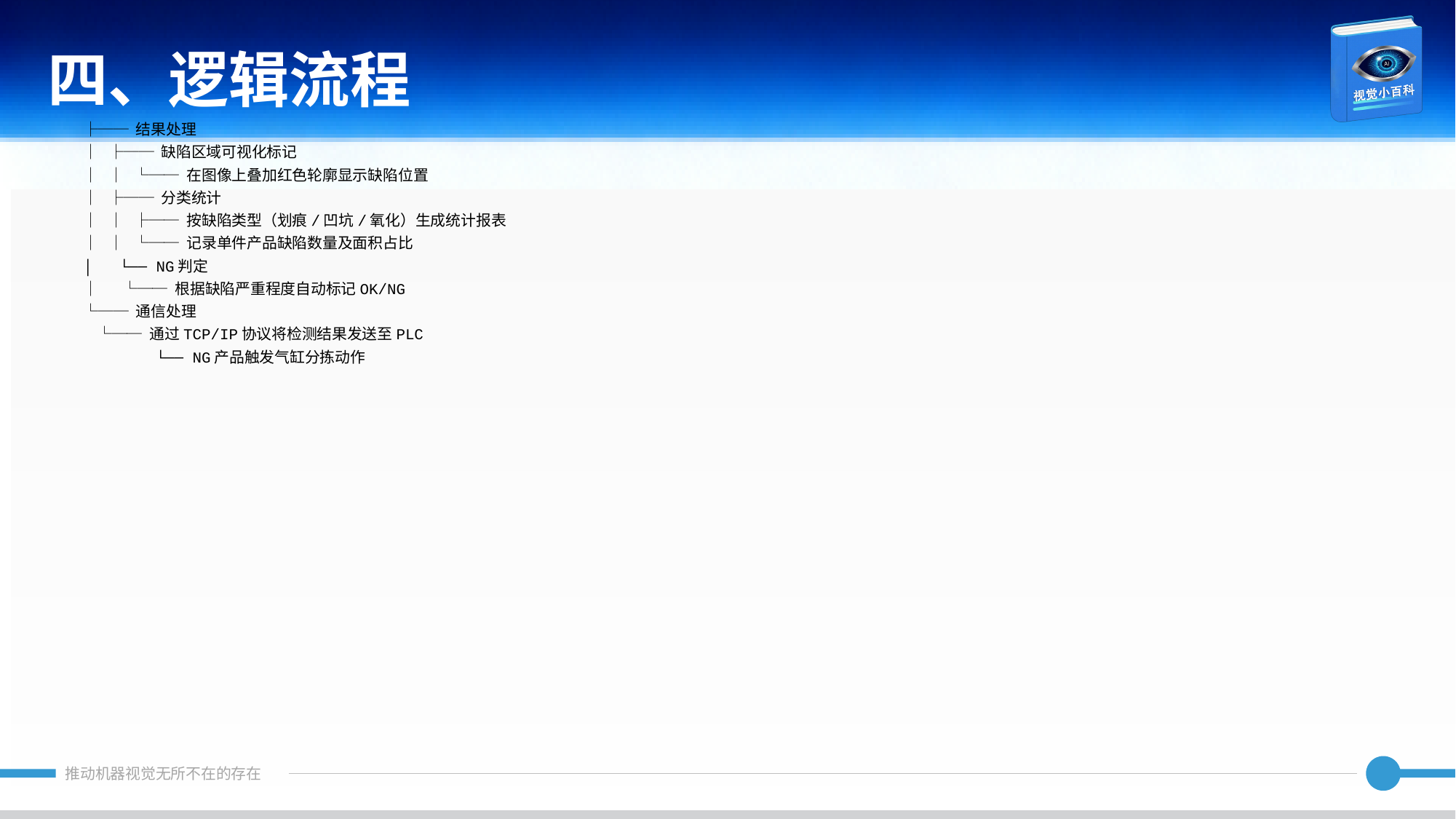

四、逻辑流程

├── 结果处理
│   ├── 缺陷区域可视化标记
│   │   └── 在图像上叠加红色轮廓显示缺陷位置
│   ├── 分类统计
│   │   ├── 按缺陷类型（划痕/凹坑/氧化）生成统计报表
│   │   └── 记录单件产品缺陷数量及面积占比
│   └── NG判定
│       └── 根据缺陷严重程度自动标记OK/NG
└── 通信处理
    └── 通过TCP/IP协议将检测结果发送至PLC
        └── NG产品触发气缸分拣动作
10